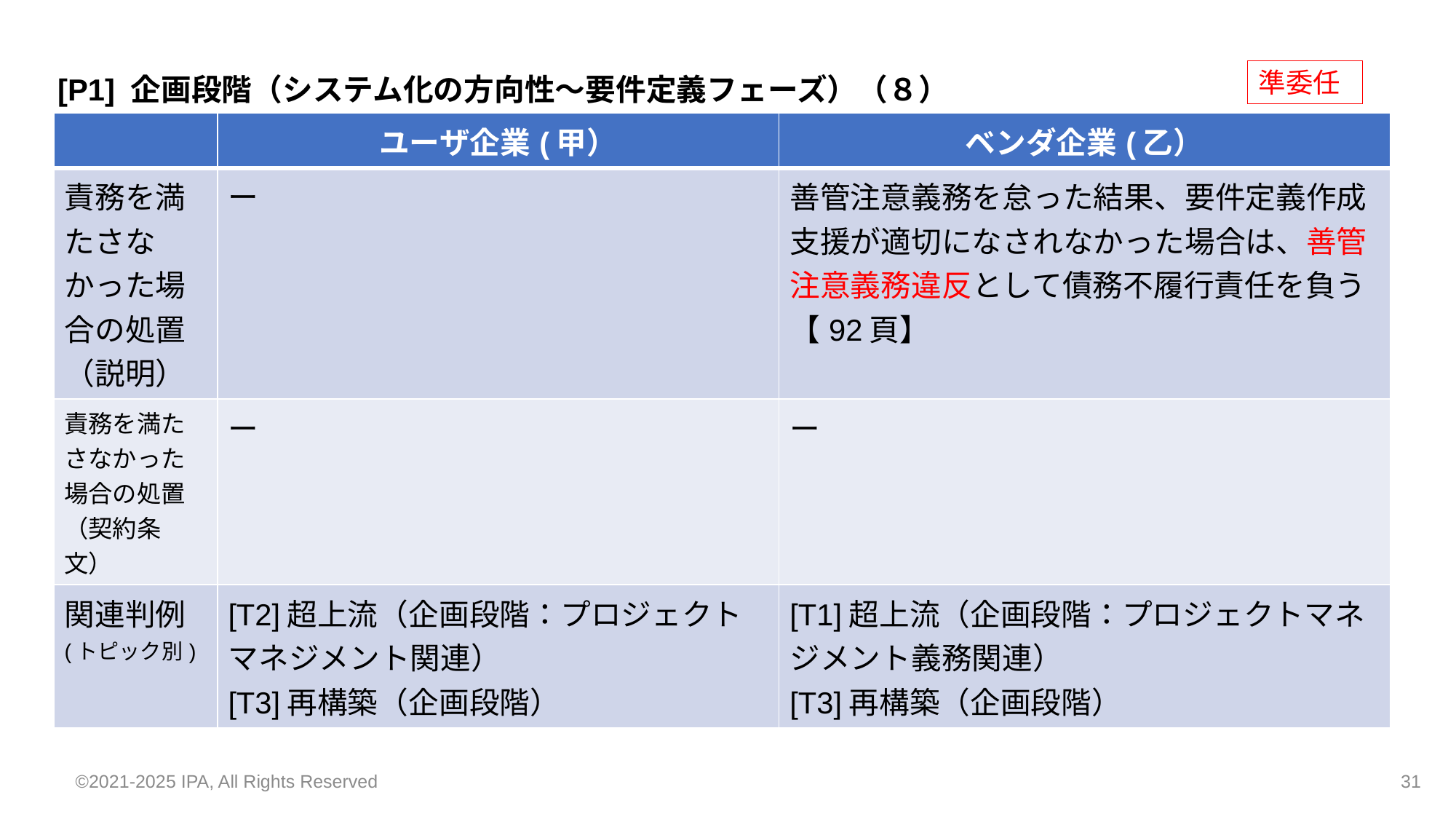

準委任
[P1] 企画段階（システム化の方向性～要件定義フェーズ）（８）
|  | ユーザ企業(甲） | ベンダ企業(乙） |
| --- | --- | --- |
| 責務を満たさなかった場合の処置（説明） | ー | 善管注意義務を怠った結果、要件定義作成支援が適切になされなかった場合は、善管注意義務違反として債務不履行責任を負う【92頁】 |
| 責務を満たさなかった場合の処置（契約条文） | ー | ー |
| 関連判例 (トピック別) | [T2]超上流（企画段階：プロジェクトマネジメント関連） [T3]再構築（企画段階） | [T1]超上流（企画段階：プロジェクトマネジメント義務関連） [T3]再構築（企画段階） |
©2021-2025 IPA, All Rights Reserved
31